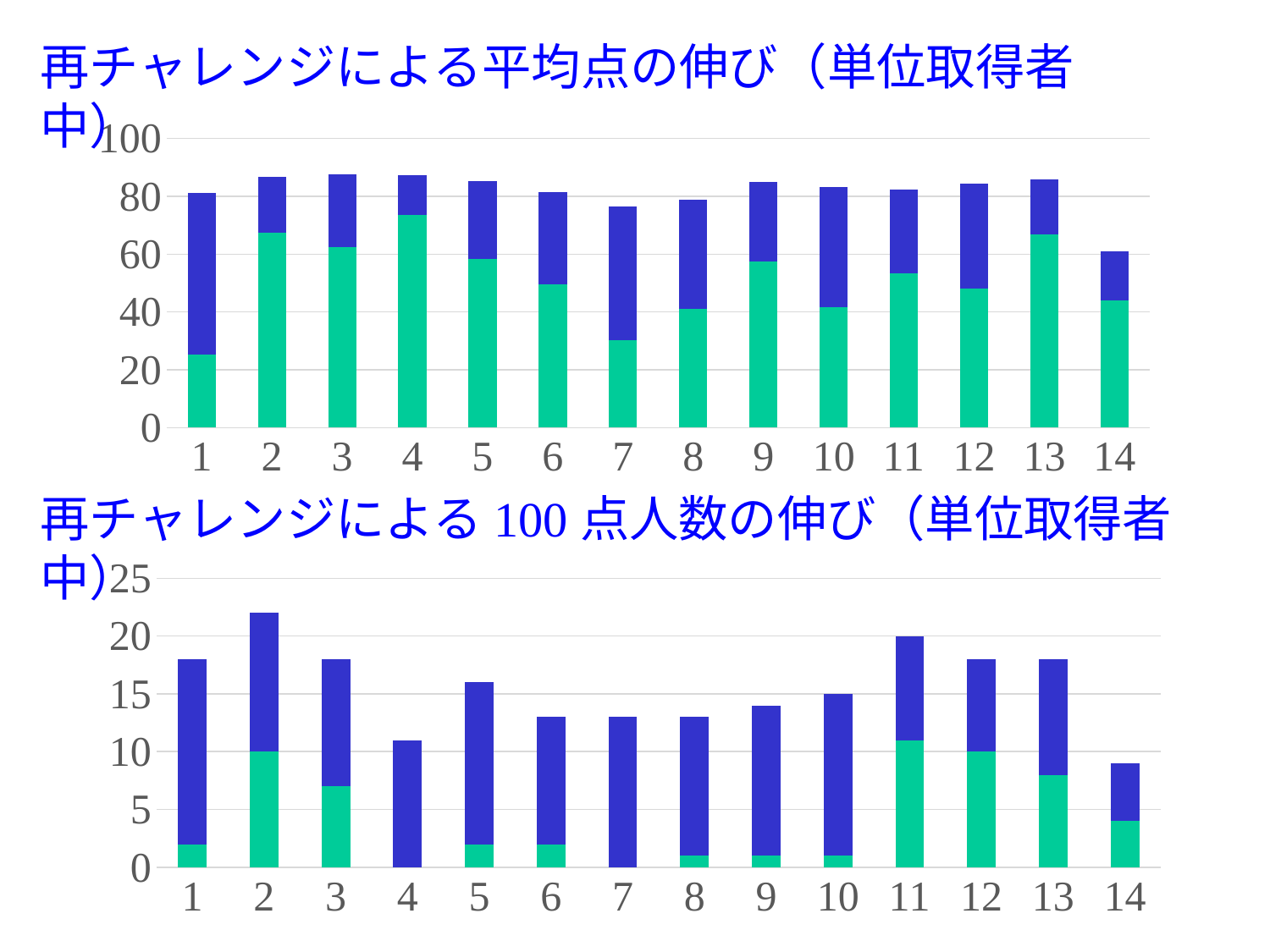

再チャレンジによる平均点の伸び（単位取得者中）

### Chart

| Category |  |  |
|---|---|---|
再チャレンジによる100点人数の伸び（単位取得者中）

### Chart

| Category |  |  |
|---|---|---|